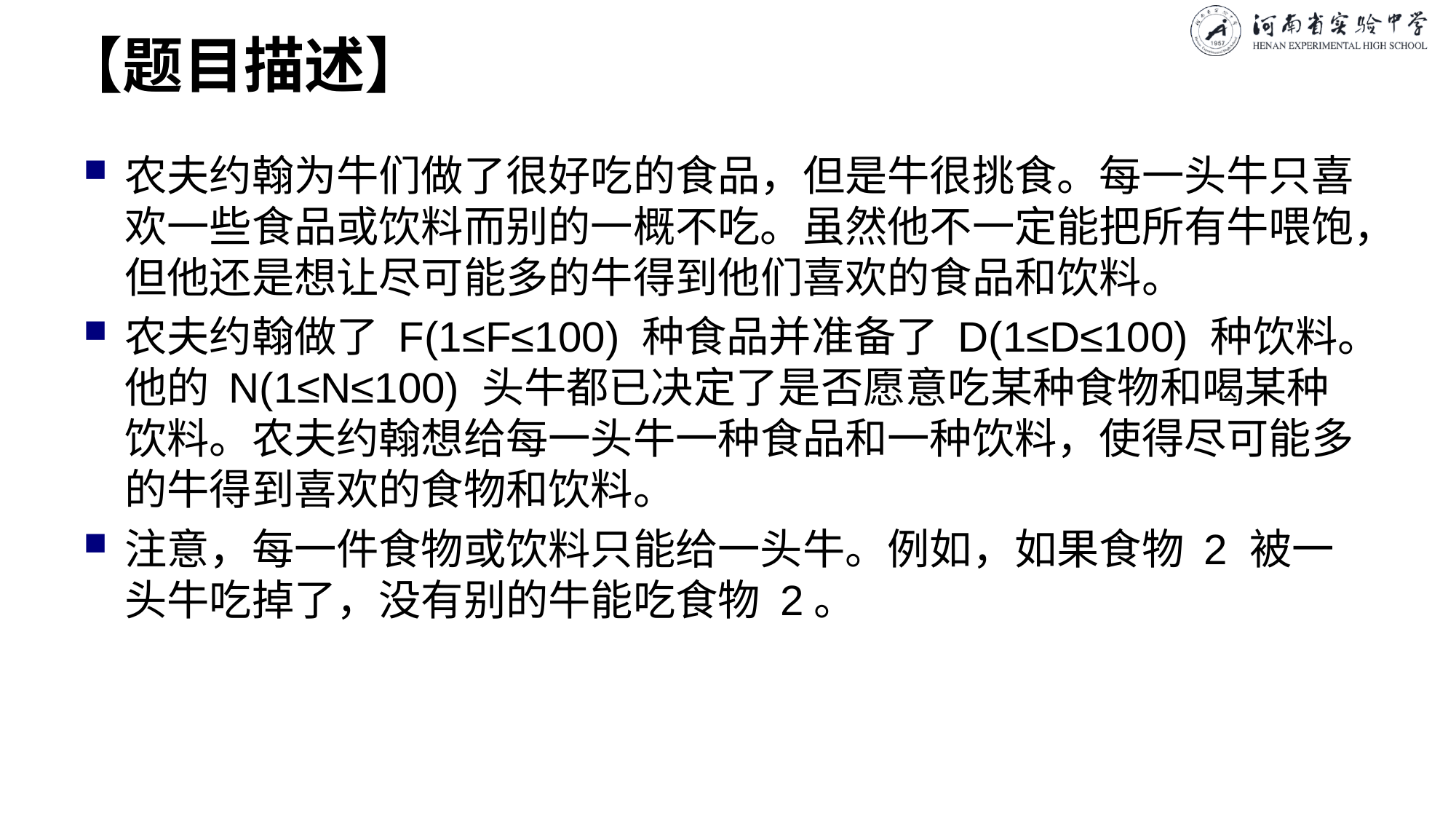

# 【题目描述】
农夫约翰为牛们做了很好吃的食品，但是牛很挑食。每一头牛只喜欢一些食品或饮料而别的一概不吃。虽然他不一定能把所有牛喂饱，但他还是想让尽可能多的牛得到他们喜欢的食品和饮料。
农夫约翰做了 F(1≤F≤100) 种食品并准备了 D(1≤D≤100) 种饮料。他的 N(1≤N≤100) 头牛都已决定了是否愿意吃某种食物和喝某种饮料。农夫约翰想给每一头牛一种食品和一种饮料，使得尽可能多的牛得到喜欢的食物和饮料。
注意，每一件食物或饮料只能给一头牛。例如，如果食物 2 被一头牛吃掉了，没有别的牛能吃食物 2。